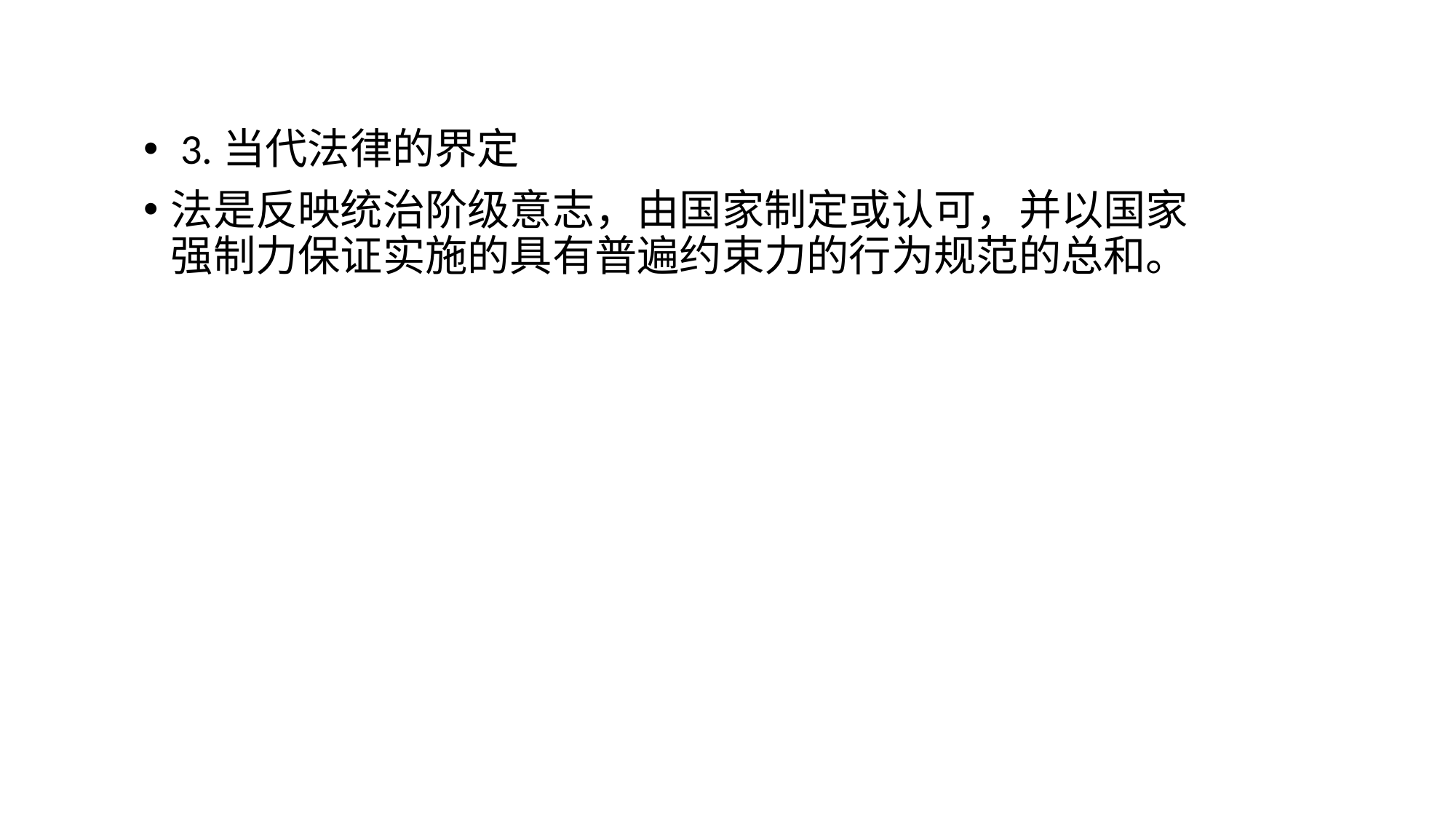

3.当代法律的界定
法是反映统治阶级意志，由国家制定或认可，并以国家强制力保证实施的具有普遍约束力的行为规范的总和。